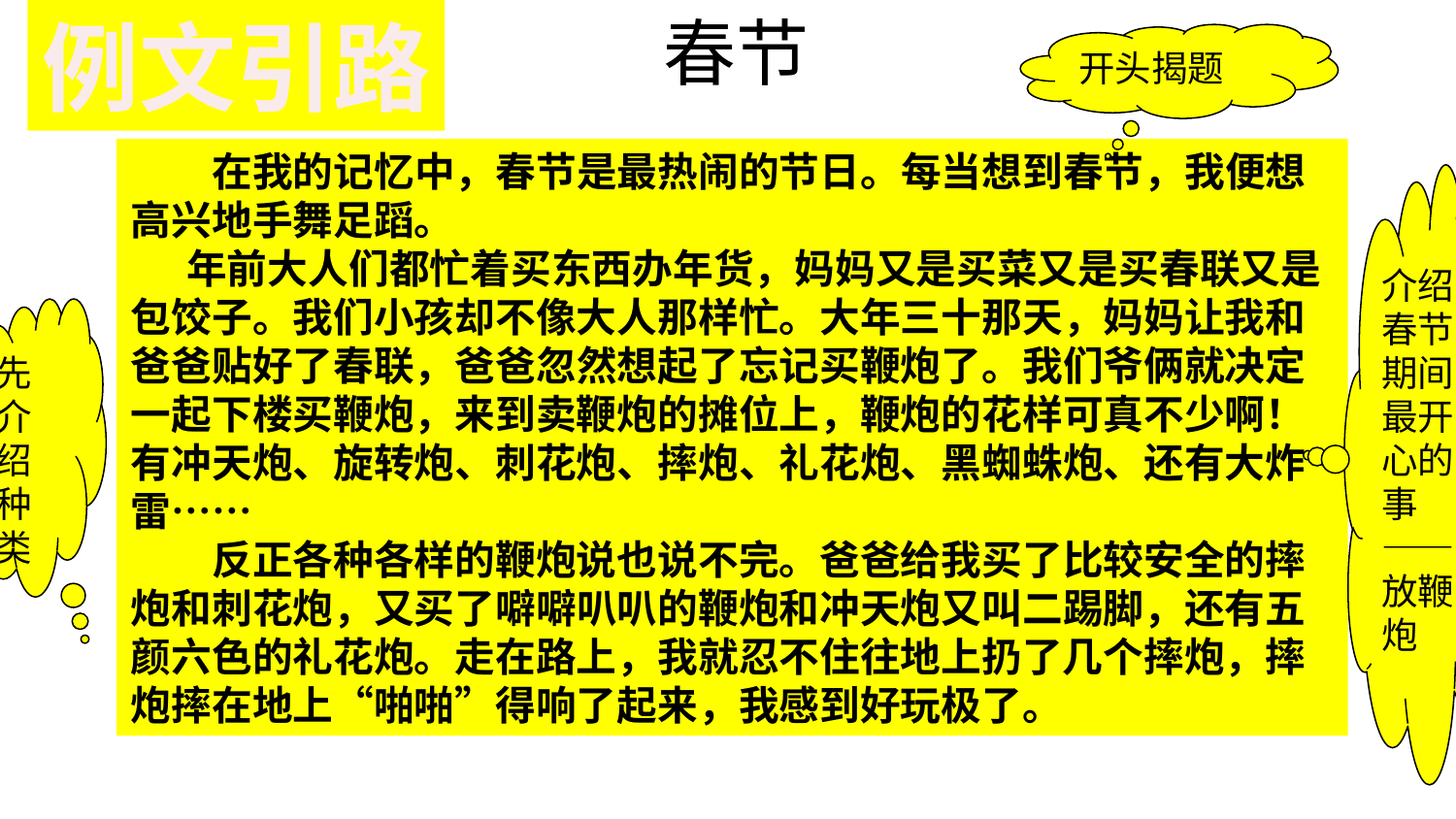

例文引路
春节
开头揭题
　　在我的记忆中，春节是最热闹的节日。每当想到春节，我便想高兴地手舞足蹈。
     年前大人们都忙着买东西办年货，妈妈又是买菜又是买春联又是包饺子。我们小孩却不像大人那样忙。大年三十那天，妈妈让我和爸爸贴好了春联，爸爸忽然想起了忘记买鞭炮了。我们爷俩就决定一起下楼买鞭炮，来到卖鞭炮的摊位上，鞭炮的花样可真不少啊！有冲天炮、旋转炮、刺花炮、摔炮、礼花炮、黑蜘蛛炮、还有大炸雷……
　　反正各种各样的鞭炮说也说不完。爸爸给我买了比较安全的摔炮和刺花炮，又买了噼噼叭叭的鞭炮和冲天炮又叫二踢脚，还有五颜六色的礼花炮。走在路上，我就忍不住往地上扔了几个摔炮，摔炮摔在地上“啪啪”得响了起来，我感到好玩极了。
介绍春节期间最开心的事——放鞭炮
先介绍种类